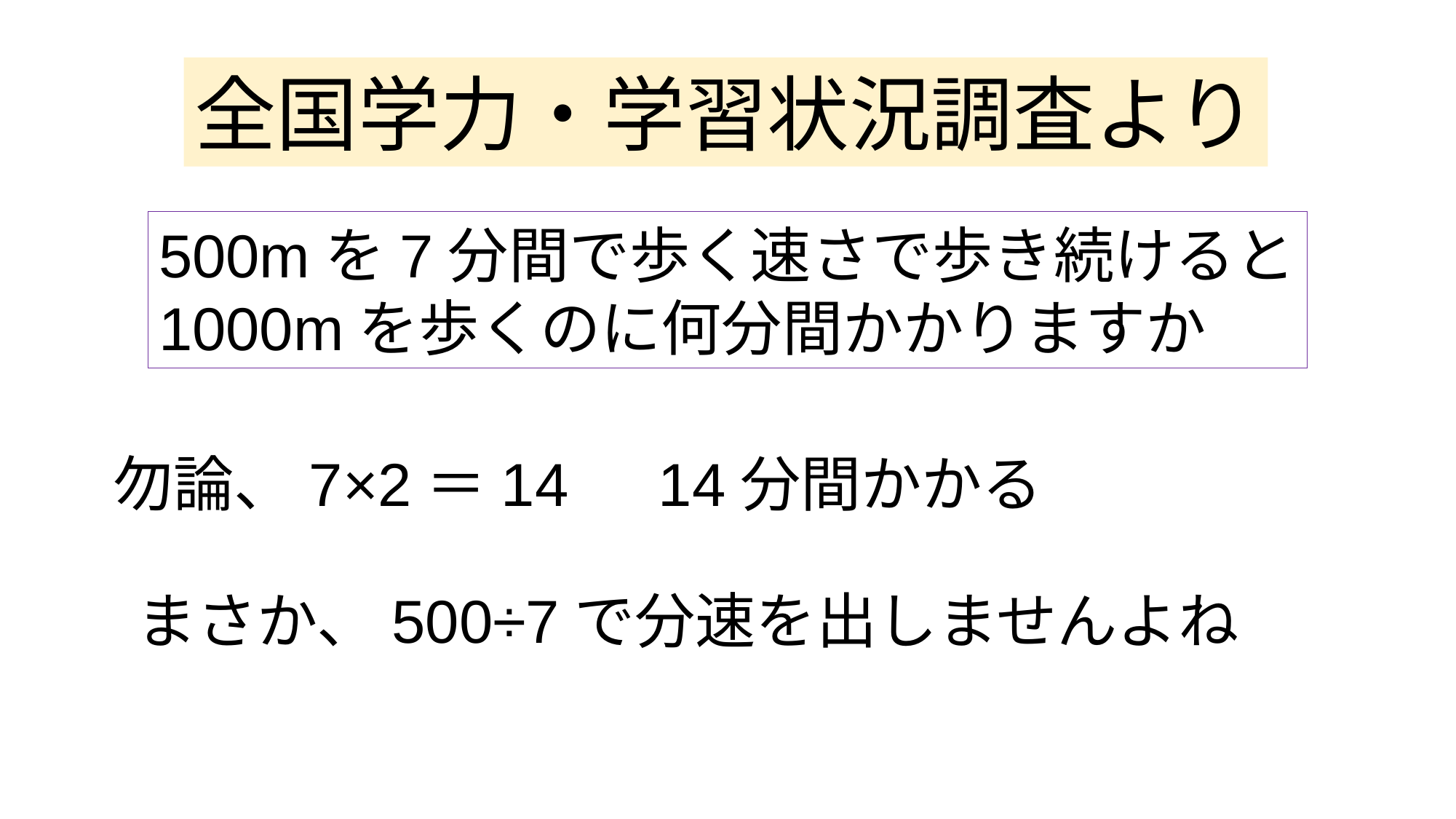

全国学力・学習状況調査より
500mを7分間で歩く速さで歩き続けると
1000mを歩くのに何分間かかりますか
勿論、7×2＝14　14分間かかる
まさか、500÷7で分速を出しませんよね